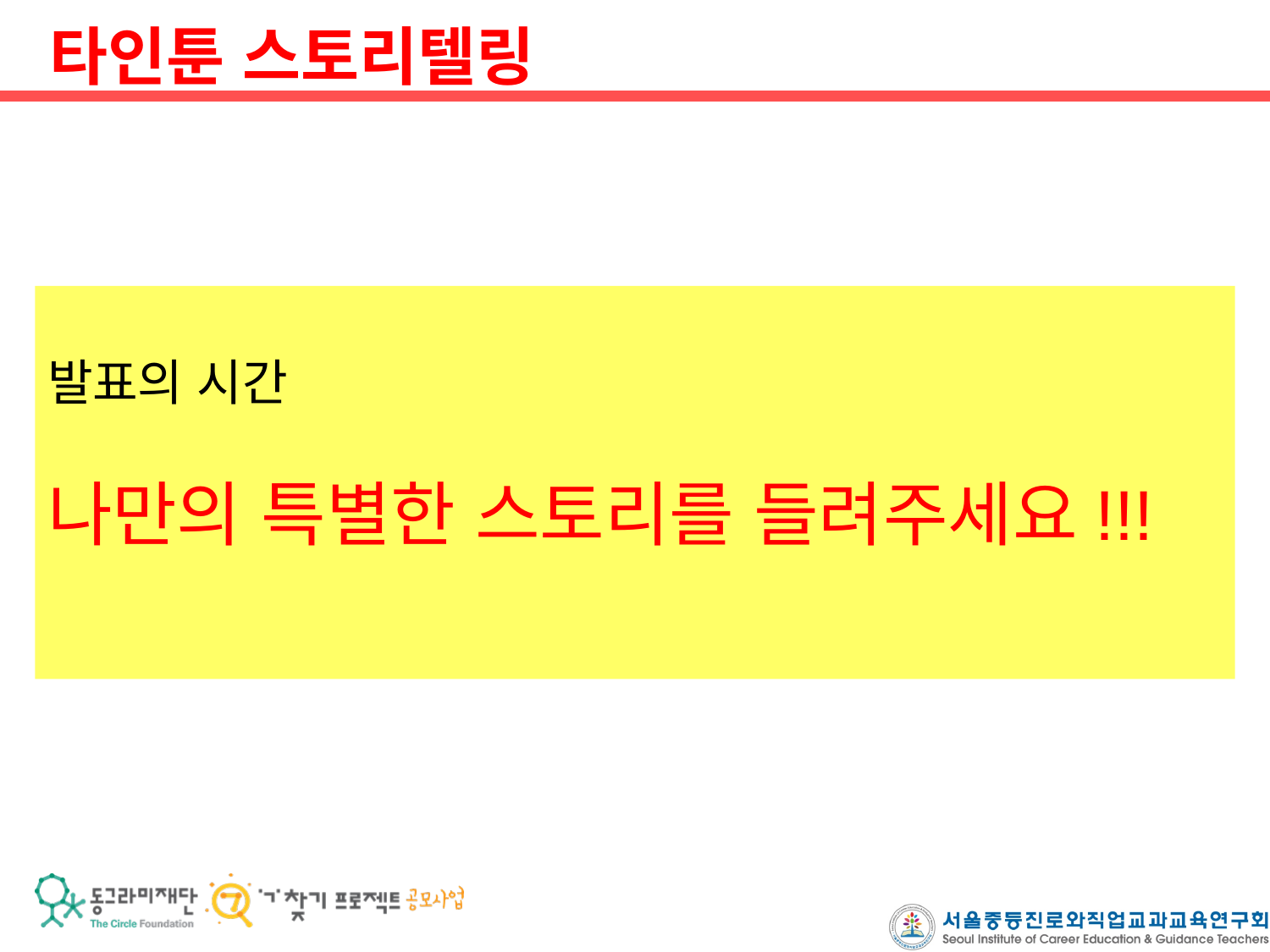

타인툰 스토리텔링

발표의 시간

나만의 특별한 스토리를 들려주세요!!!